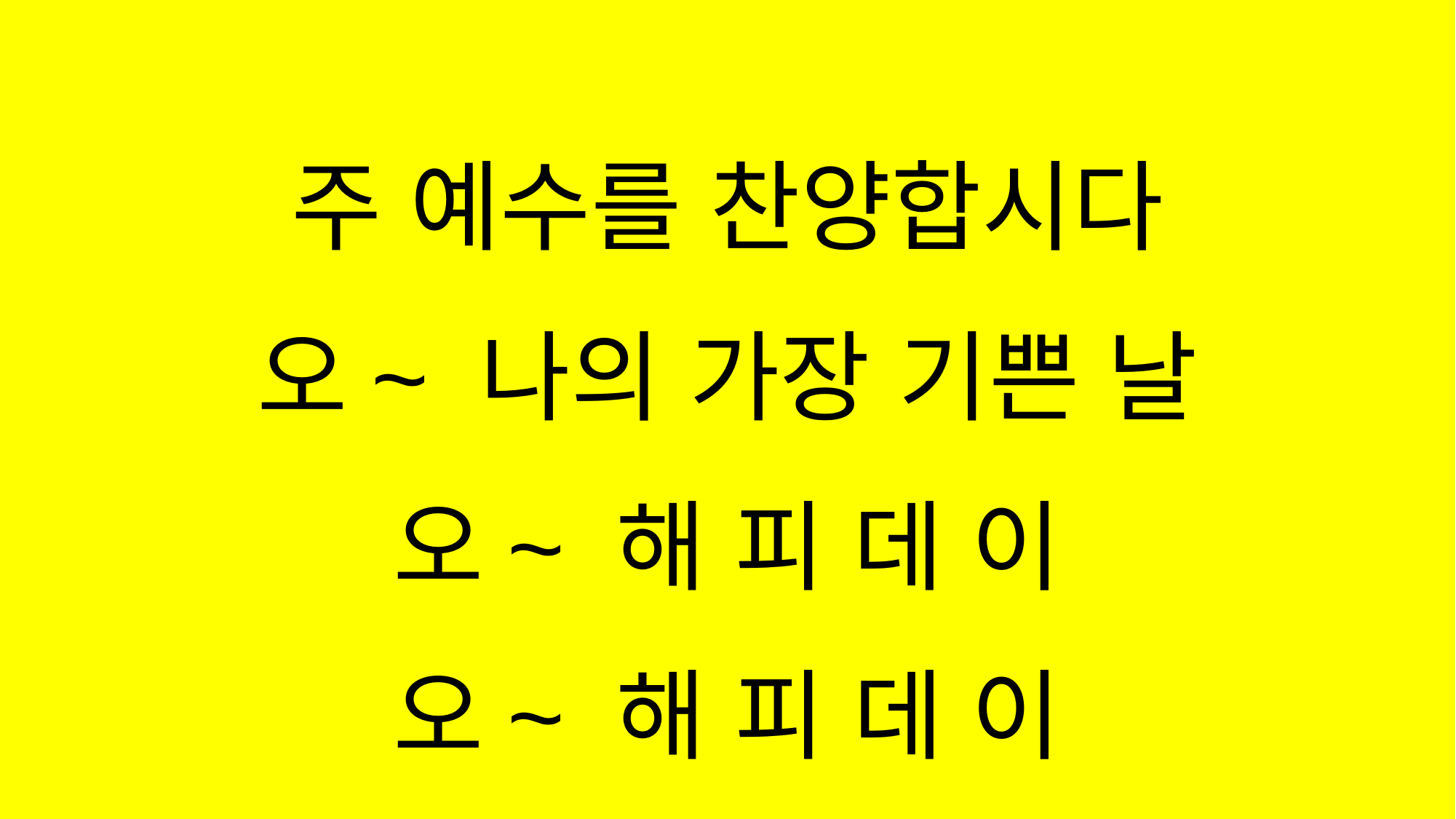

#
주 예수를 찬양합시다

오~ 나의 가장 기쁜 날

오~ 해 피 데 이

오~ 해 피 데 이